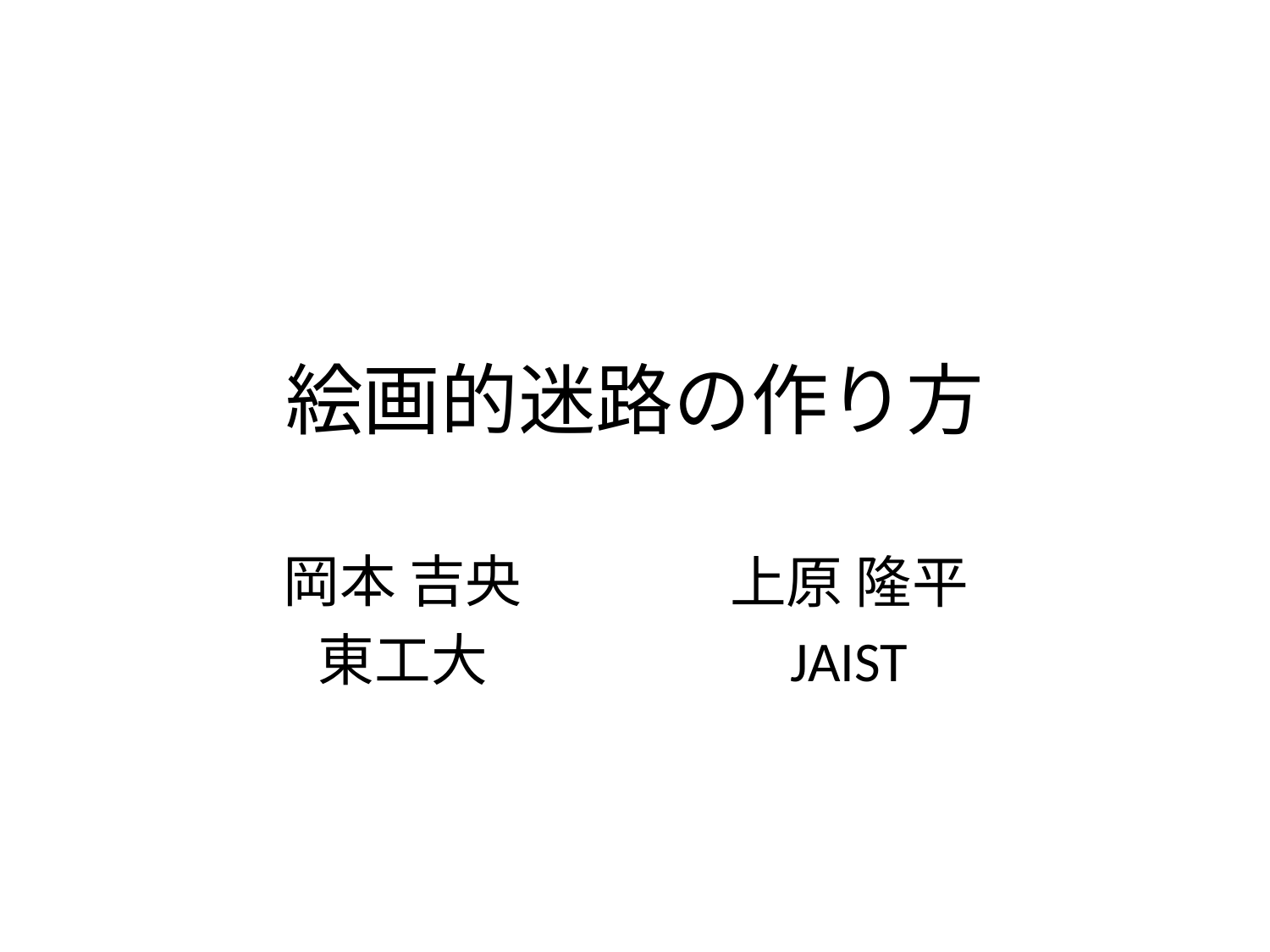

# 絵画的迷路の作り方
岡本 吉央
東工大
上原 隆平
JAIST